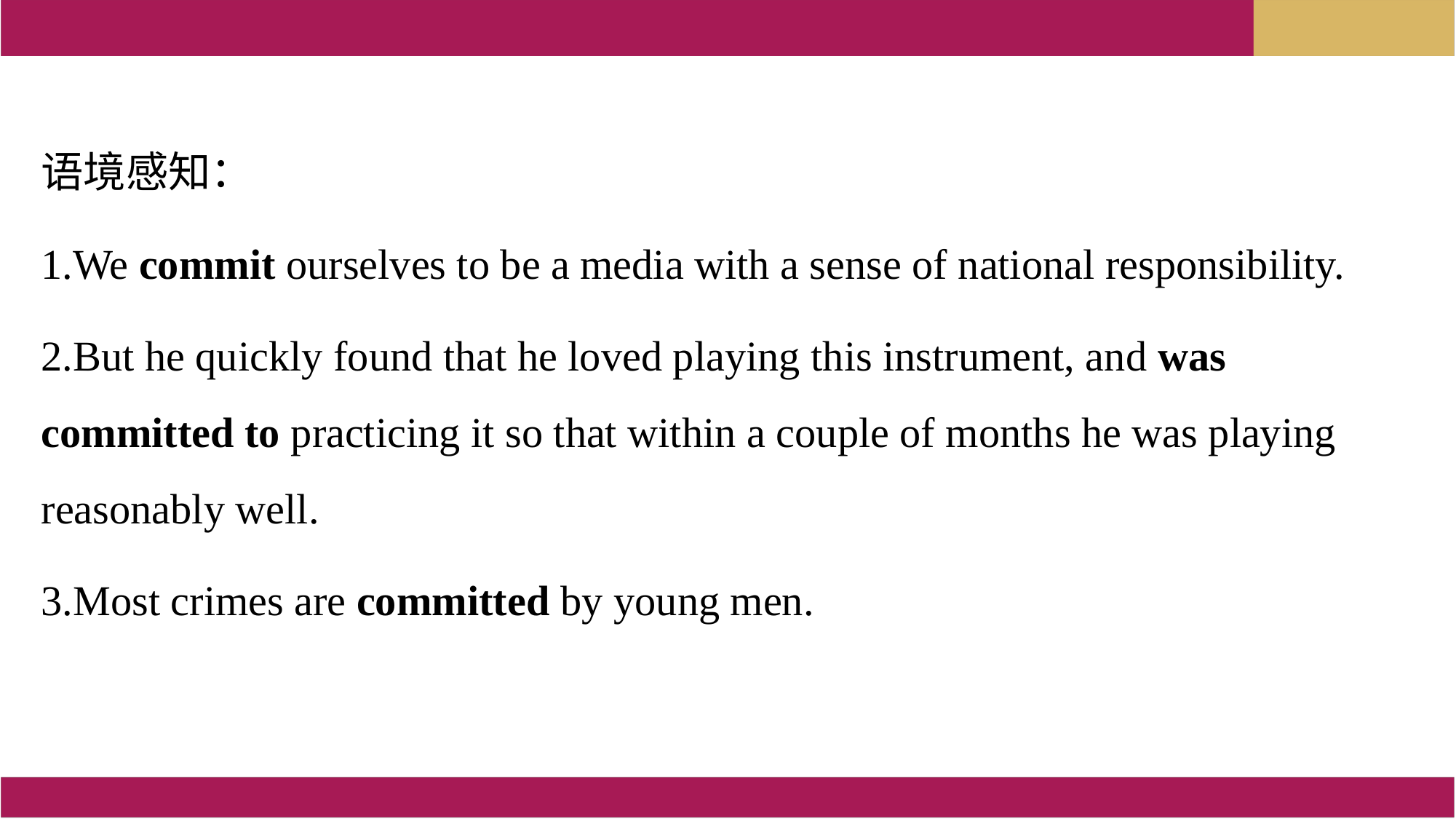

语境感知：
1.We commit ourselves to be a media with a sense of national responsibility.
2.But he quickly found that he loved playing this instrument, and was committed to practicing it so that within a couple of months he was playing reasonably well.
3.Most crimes are committed by young men.